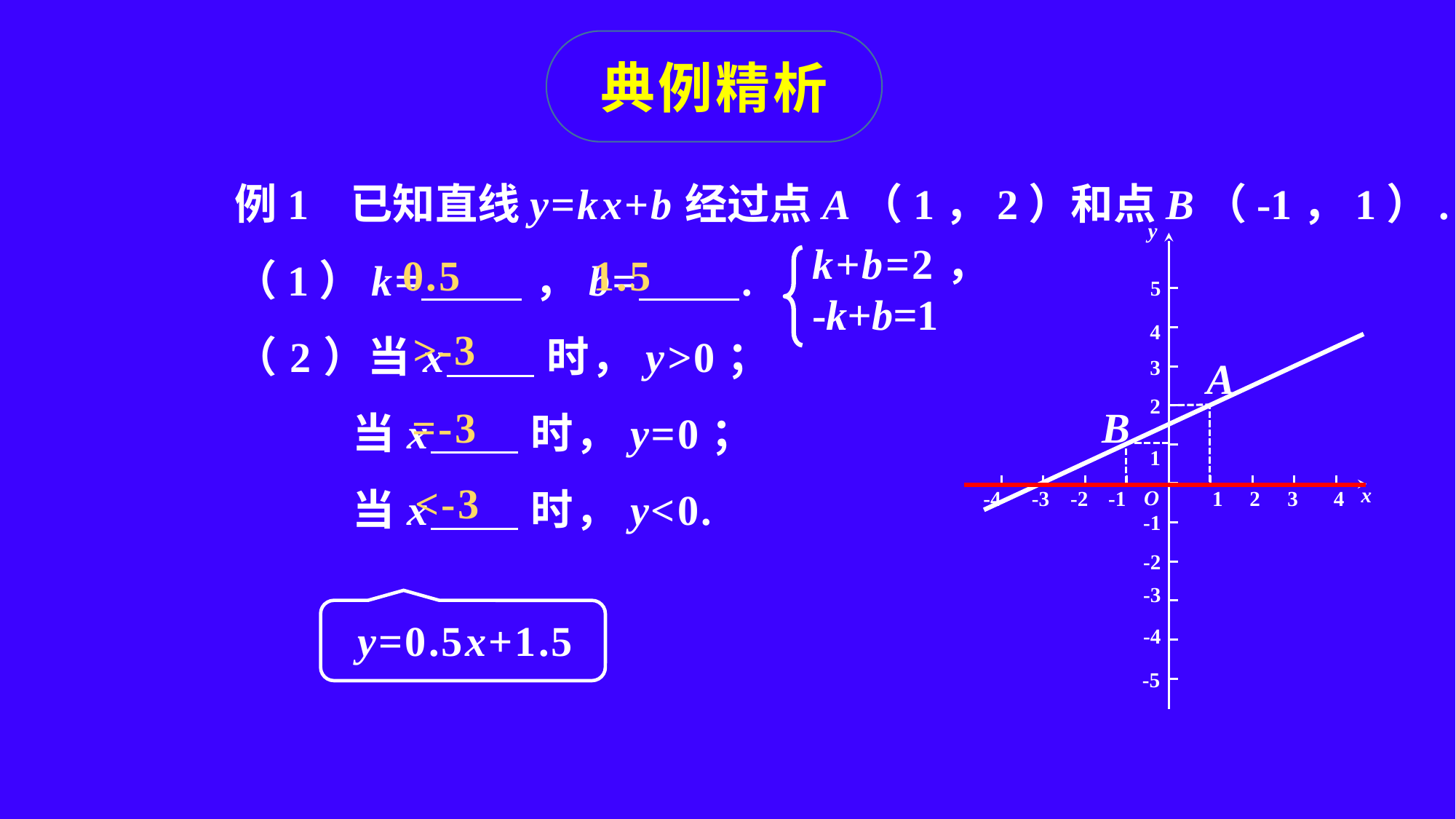

典例精析

例1   已知直线y=kx+b经过点A（1，2）和点B（-1，1）.
（1）k=        ，b=        .
（2）当x       时，y>0；
         当x       时，y=0；
         当x       时，y<0.

y
5
4
3
2
1
x
O
-4
-3
-2
-1
1
2
3
4
-1
-2
-3
-4
-5
k+b=2，
-k+b=1

0.5
1.5
>-3
A
B

=-3
<-3

y=0.5x+1.5